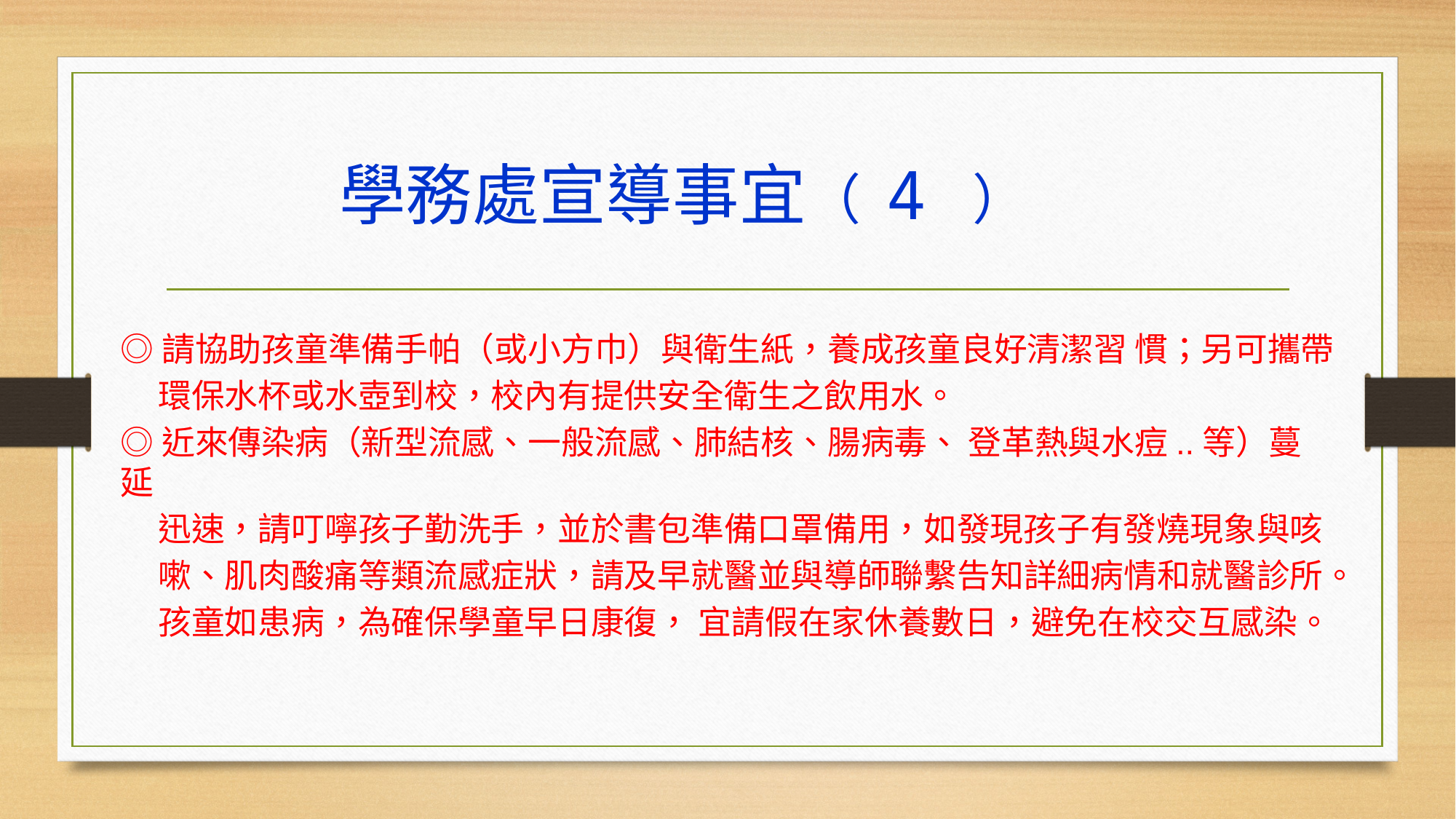

# 學務處宣導事宜（ 4 ）
◎請協助孩童準備手帕（或小方巾）與衛生紙，養成孩童良好清潔習 慣；另可攜帶
    環保水杯或水壺到校，校內有提供安全衛生之飲用水。
◎近來傳染病（新型流感、一般流感、肺結核、腸病毒、 登革熱與水痘..等）蔓延
    迅速，請叮嚀孩子勤洗手，並於書包準備口罩備用，如發現孩子有發燒現象與咳
    嗽、肌肉酸痛等類流感症狀，請及早就醫並與導師聯繫告知詳細病情和就醫診所。
    孩童如患病，為確保學童早日康復， 宜請假在家休養數日，避免在校交互感染。